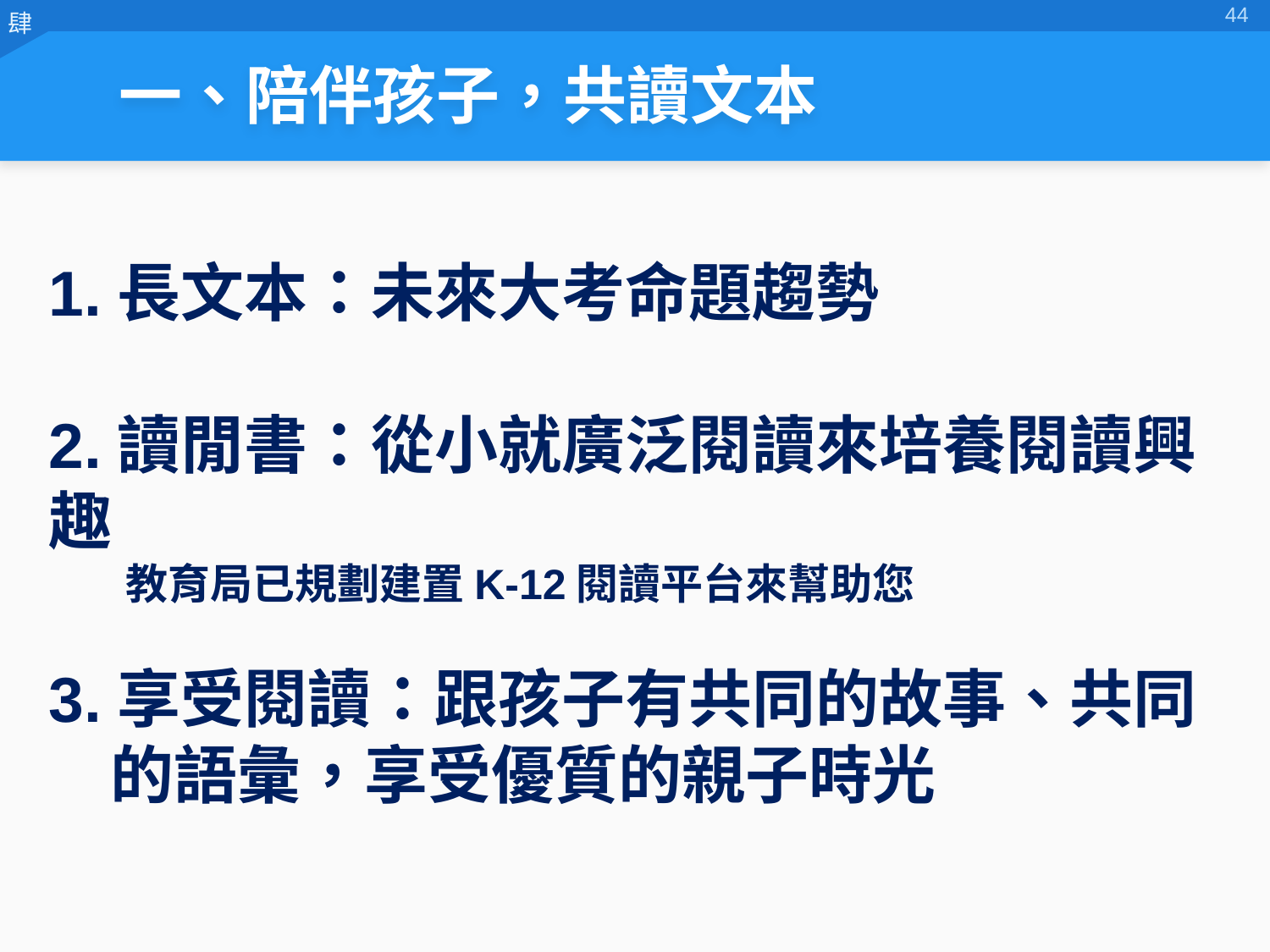

44
一、陪伴孩子，共讀文本
1.長文本：未來大考命題趨勢

2.讀閒書：從小就廣泛閱讀來培養閱讀興趣
       教育局已規劃建置K-12閱讀平台來幫助您

3.享受閱讀：跟孩子有共同的故事、共同的語彙，享受優質的親子時光